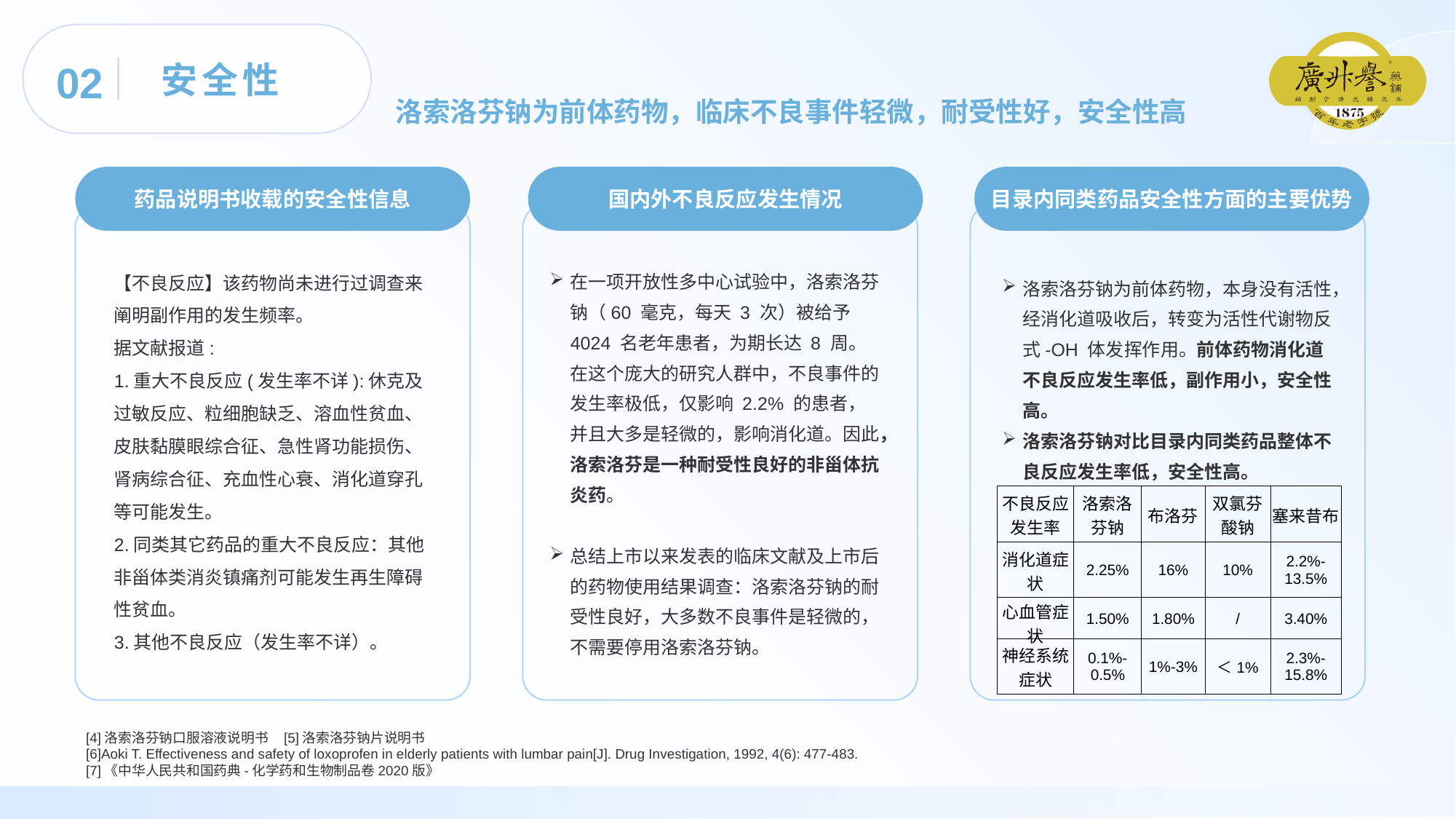

02
安全性
洛索洛芬钠为前体药物，临床不良事件轻微，耐受性好，安全性高
药品说明书收载的安全性信息
国内外不良反应发生情况
目录内同类药品安全性方面的主要优势

单击此处输入你的项正文，文字是您思想的提炼，请尽量言简意赅的阐述观点。单击此处输入你的项正文，简明扼要地阐述您的观点
单击此处输入项正文，文字是您思想的提炼，请尽量言简意赅的阐述观点。单击此处输入正文，简明扼要地阐述您的观点
【不良反应】该药物尚未进行过调查来阐明副作用的发生频率。
据文献报道:
1.重大不良反应(发生率不详):休克及过敏反应、粒细胞缺乏、溶血性贫血、皮肤黏膜眼综合征、急性肾功能损伤、肾病综合征、充血性心衰、消化道穿孔等可能发生。
2.同类其它药品的重大不良反应：其他非甾体类消炎镇痛剂可能发生再生障碍性贫血。
3.其他不良反应（发生率不详）。

在一项开放性多中心试验中，洛索洛芬钠（60 毫克，每天 3 次）被给予 4024 名老年患者，为期长达 8 周。在这个庞大的研究人群中，不良事件的发生率极低，仅影响 2.2% 的患者，并且大多是轻微的，影响消化道。因此，洛索洛芬是一种耐受性良好的非甾体抗炎药。

总结上市以来发表的临床文献及上市后的药物使用结果调查：洛索洛芬钠的耐受性良好，大多数不良事件是轻微的，不需要停用洛索洛芬钠。
洛索洛芬钠为前体药物，本身没有活性，经消化道吸收后，转变为活性代谢物反式-OH 体发挥作用。前体药物消化道不良反应发生率低，副作用小，安全性高。
洛索洛芬钠对比目录内同类药品整体不良反应发生率低，安全性高。

| 不良反应发生率 | 洛索洛芬钠 | 布洛芬 | 双氯芬酸钠 | 塞来昔布 |
| --- | --- | --- | --- | --- |
| 消化道症状 | 2.25% | 16% | 10% | 2.2%-13.5% |
| 心血管症状 | 1.50% | 1.80% | / | 3.40% |
| 神经系统症状 | 0.1%-0.5% | 1%-3% | ＜1% | 2.3%-15.8% |
[4]洛索洛芬钠口服溶液说明书    [5]洛索洛芬钠片说明书
[6]Aoki T. Effectiveness and safety of loxoprofen in elderly patients with lumbar pain[J]. Drug Investigation, 1992, 4(6): 477-483.
[7]《中华人民共和国药典-化学药和生物制品卷2020版》